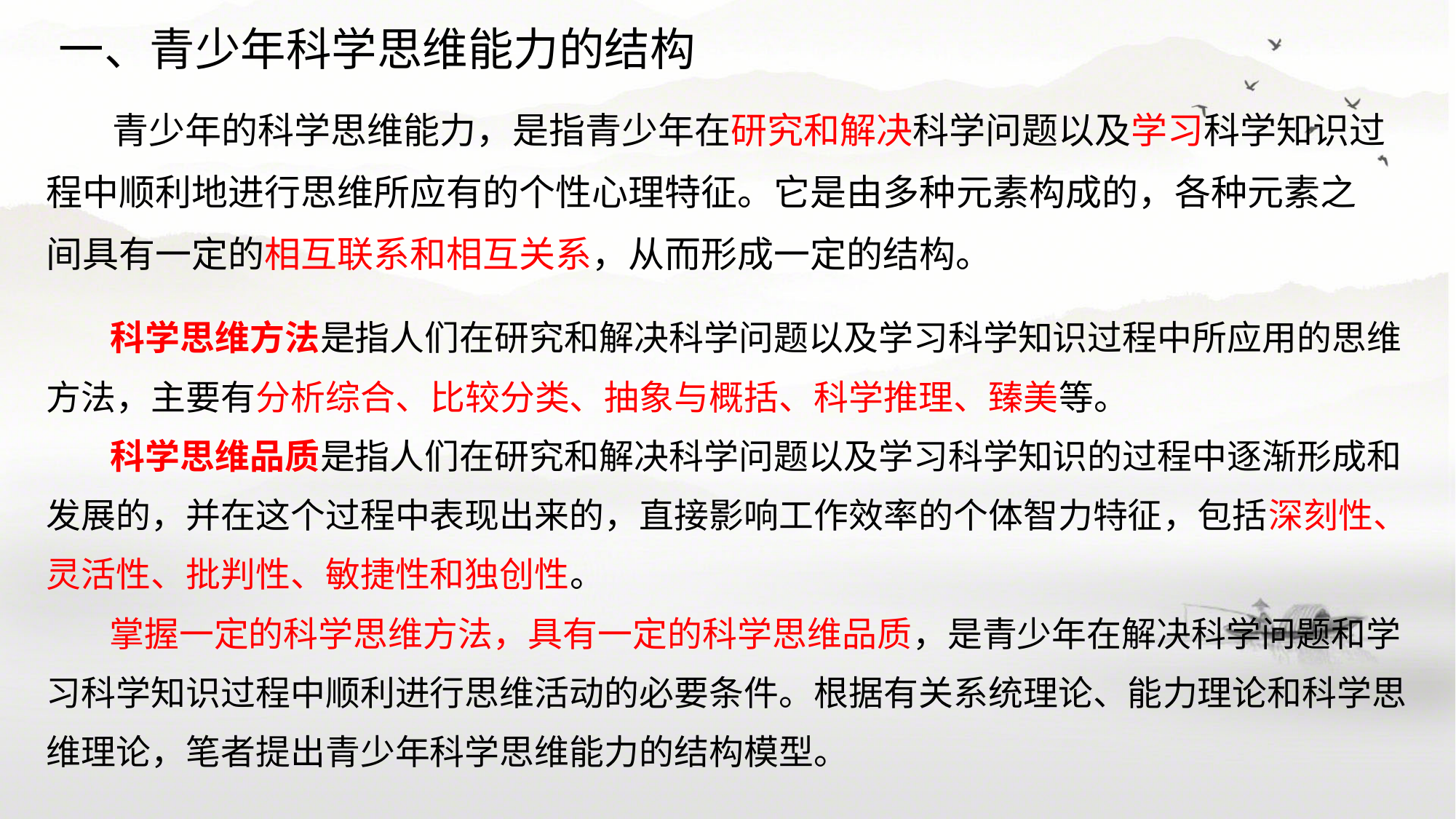

一、青少年科学思维能力的结构
       青少年的科学思维能力，是指青少年在研究和解决科学问题以及学习科学知识过程中顺利地进行思维所应有的个性心理特征。它是由多种元素构成的，各种元素之间具有一定的相互联系和相互关系，从而形成一定的结构。
       科学思维方法是指人们在研究和解决科学问题以及学习科学知识过程中所应用的思维方法，主要有分析综合、比较分类、抽象与概括、科学推理、臻美等。
       科学思维品质是指人们在研究和解决科学问题以及学习科学知识的过程中逐渐形成和发展的，并在这个过程中表现出来的，直接影响工作效率的个体智力特征，包括深刻性、灵活性、批判性、敏捷性和独创性。
       掌握一定的科学思维方法，具有一定的科学思维品质，是青少年在解决科学问题和学习科学知识过程中顺利进行思维活动的必要条件。根据有关系统理论、能力理论和科学思维理论，笔者提出青少年科学思维能力的结构模型。